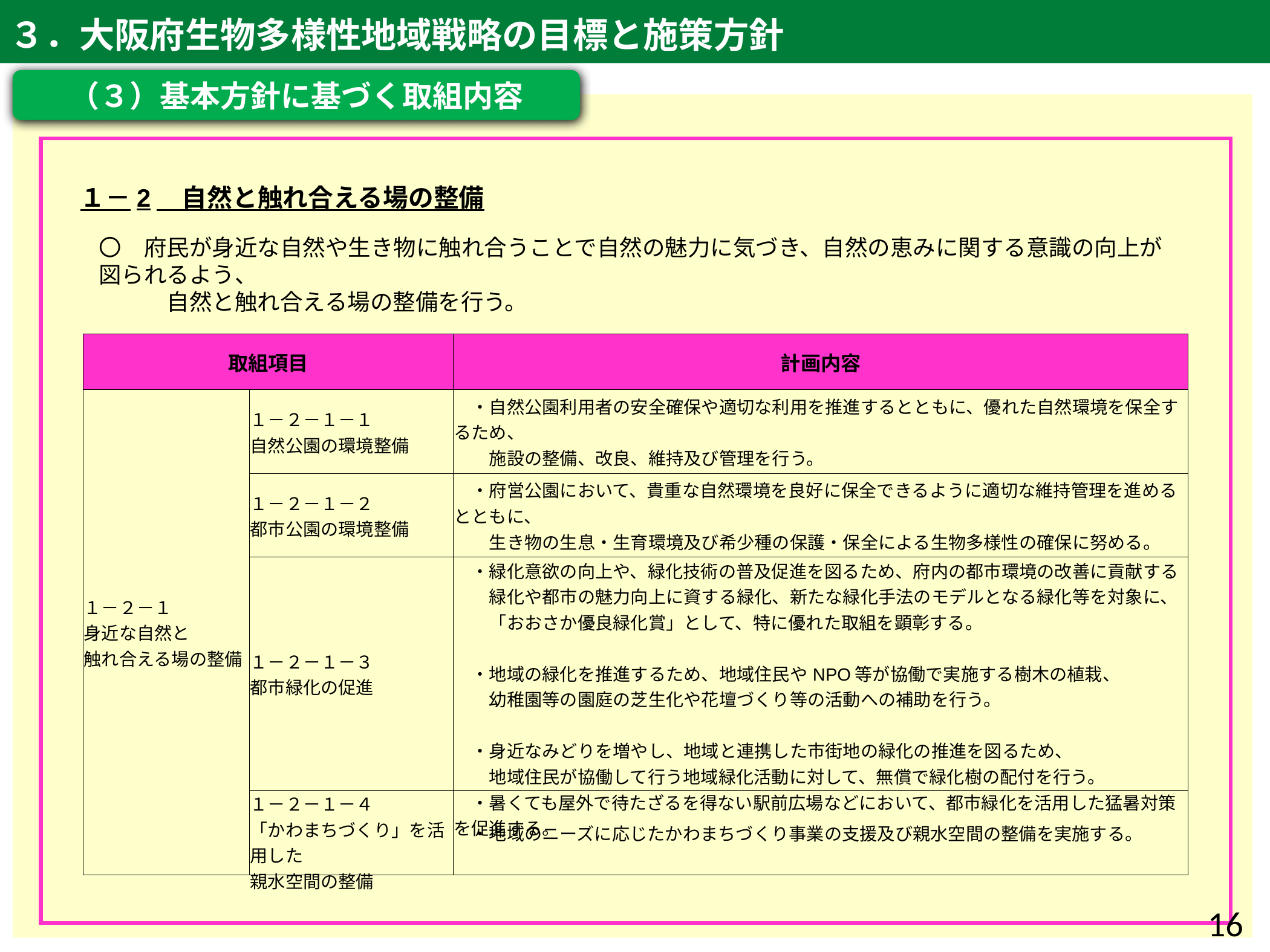

３．大阪府生物多様性地域戦略の目標と施策方針
（３）基本方針に基づく取組内容

１－2　自然と触れ合える場の整備
〇　府民が身近な自然や生き物に触れ合うことで自然の魅力に気づき、自然の恵みに関する意識の向上が図られるよう、
　　　自然と触れ合える場の整備を行う。
| 取組項目 |  | 計画内容 |
| --- | --- | --- |
| １－２－１ 身近な自然と 触れ合える場の整備 | １－２－１－１ 自然公園の環境整備 | ・自然公園利用者の安全確保や適切な利用を推進するとともに、優れた自然環境を保全するため、 　　施設の整備、改良、維持及び管理を行う。 |
|  | １－２－１－２ 都市公園の環境整備 | ・府営公園において、貴重な自然環境を良好に保全できるように適切な維持管理を進めるとともに、 　　生き物の生息・生育環境及び希少種の保護・保全による生物多様性の確保に努める。 |
|  | １－２－１－３ 都市緑化の促進 | ・緑化意欲の向上や、緑化技術の普及促進を図るため、府内の都市環境の改善に貢献する 　　緑化や都市の魅力向上に資する緑化、新たな緑化手法のモデルとなる緑化等を対象に、 　　「おおさか優良緑化賞」として、特に優れた取組を顕彰する。　　　　　　　　　　　　　　　　　　　　　　 　・地域の緑化を推進するため、地域住民やNPO等が協働で実施する樹木の植栽、 　　幼稚園等の園庭の芝生化や花壇づくり等の活動への補助を行う。　　　　　　　　　　　　　　　　　　　　　　　　　　　　　　　　　　　 　・身近なみどりを増やし、地域と連携した市街地の緑化の推進を図るため、 　　地域住民が協働して行う地域緑化活動に対して、無償で緑化樹の配付を行う。　 　・暑くても屋外で待たざるを得ない駅前広場などにおいて、都市緑化を活用した猛暑対策を促進する。 |
|  | １－２－１－４ 「かわまちづくり」を活用した 親水空間の整備 | ・地域のニーズに応じたかわまちづくり事業の支援及び親水空間の整備を実施する。 |
16